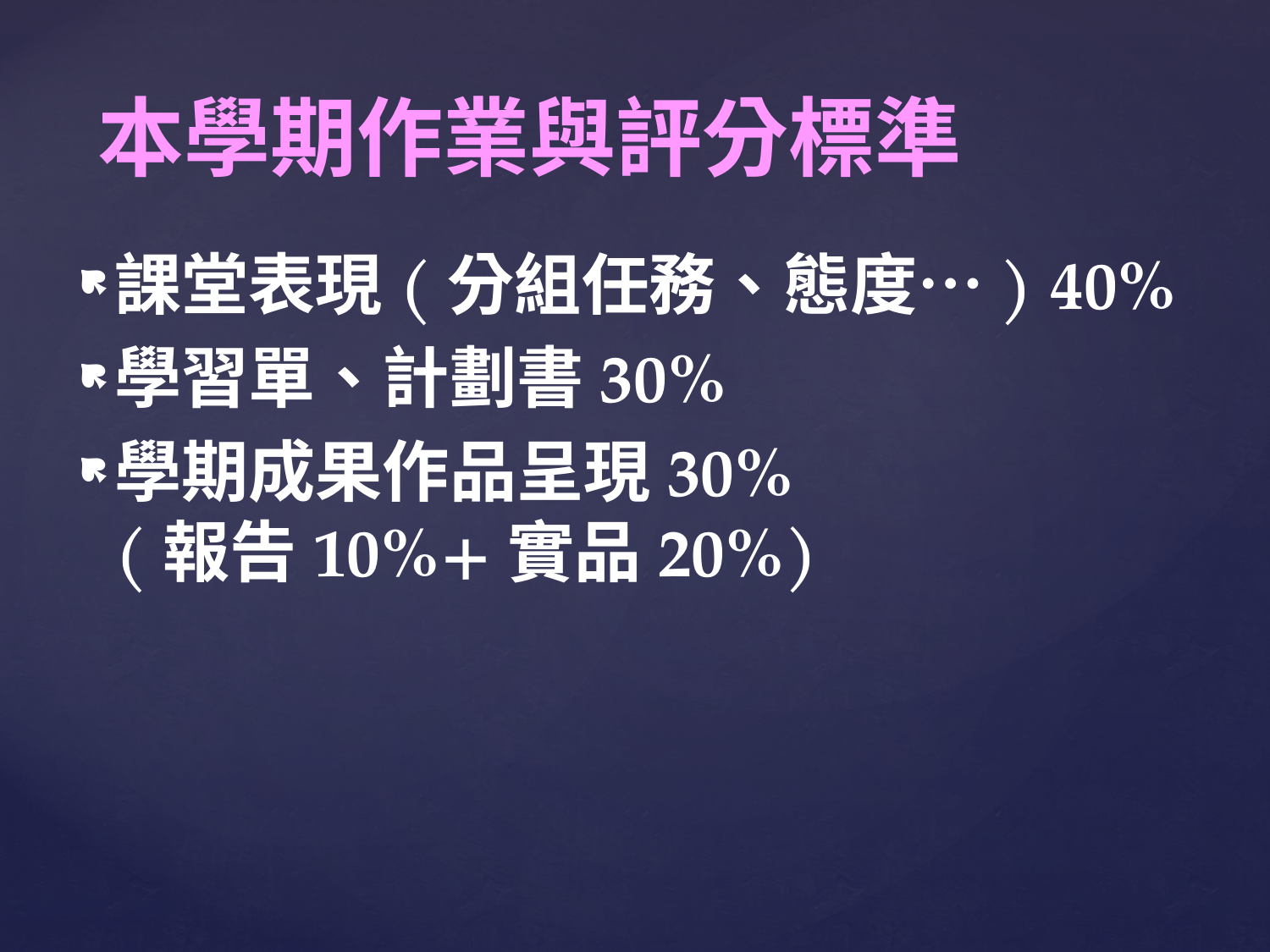

# 本學期作業與評分標準
課堂表現(分組任務、態度…) 40%
學習單、計劃書30%
學期成果作品呈現30%
(報告10%+實品20%)